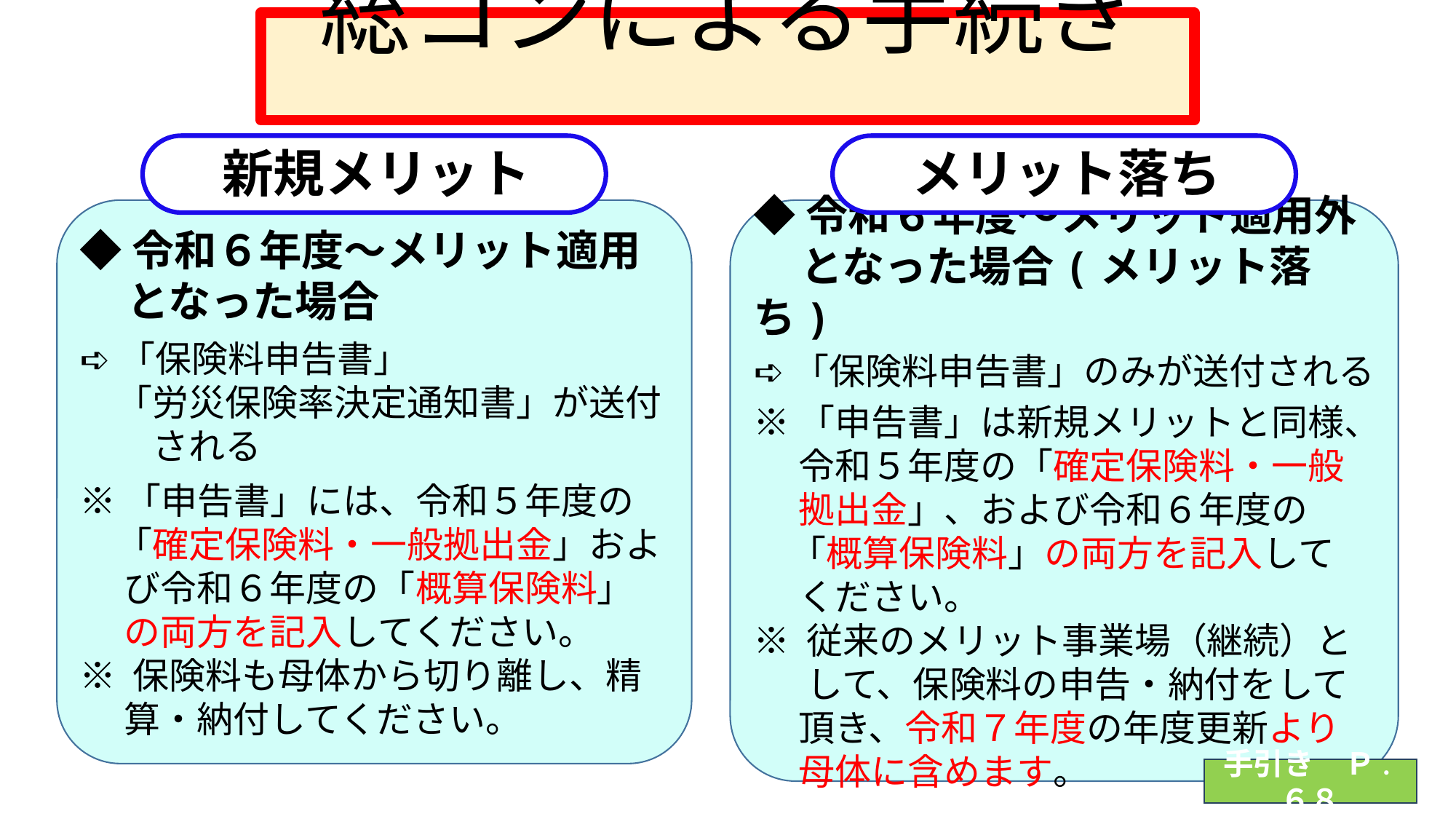

総コンによる手続き
新規メリット
メリット落ち
◆ 令和６年度～メリット適用
　 となった場合

➪「保険料申告書」
　「労災保険率決定通知書」が送付
　　される

※「申告書」には、令和５年度の
　「確定保険料・一般拠出金」およ
　 び令和６年度の「概算保険料」
　 の両方を記入してください。
※ 保険料も母体から切り離し、精
　 算・納付してください。
◆ 令和６年度～メリット適用外
　 となった場合(メリット落ち)

➪「保険料申告書」のみが送付される

※「申告書」は新規メリットと同様、
　 令和５年度の「確定保険料・一般
　 拠出金」、および令和６年度の
　「概算保険料」の両方を記入して
　 ください。
※ 従来のメリット事業場（継続）と
 　して、保険料の申告・納付をして
　 頂き、令和７年度の年度更新より
　 母体に含めます。
手引き　Ｐ.６８